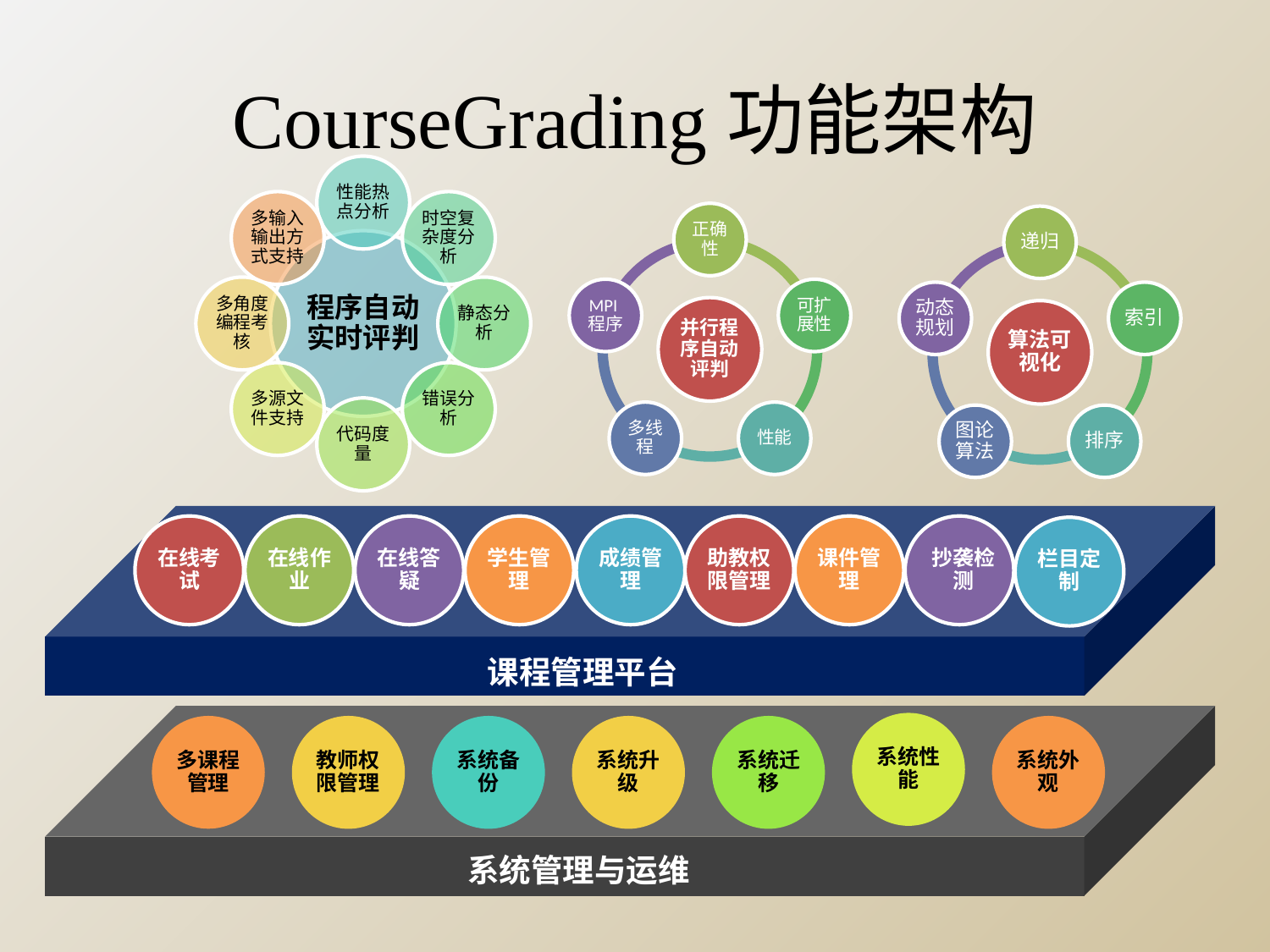

# CourseGrading功能架构
程序自动实时评判
性能热点分析
时空复杂度分析
静态分析
错误分析
代码度量
多源文件支持
多角度编程考核
多输入输出方式支持
并行程序自动评判
正确性
可扩展性
性能
多线程
MPI程序
算法可视化
递归
索引
排序
图论算法
动态规划

在线考试

在线作业

在线答疑

成绩管理

助教权限管理

课件管理

抄袭检测

栏目定制
课程管理平台

学生管理

系统性能

多课程管理

教师权限管理

系统备份

系统升级

系统迁移

系统外观
系统管理与运维